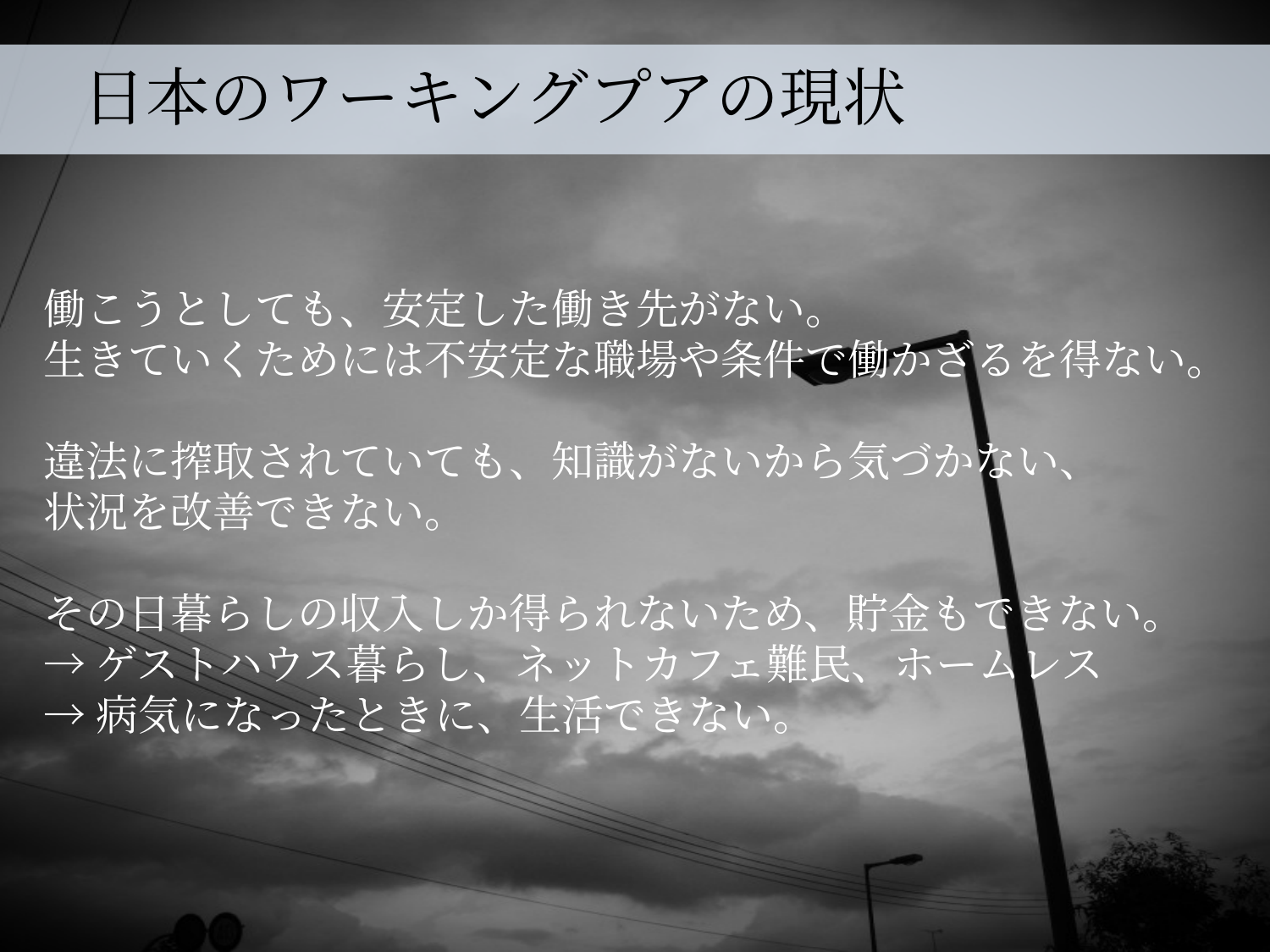

日本のワーキングプアの現状
働こうとしても、安定した働き先がない。
生きていくためには不安定な職場や条件で働かざるを得ない。

違法に搾取されていても、知識がないから気づかない、
状況を改善できない。

その日暮らしの収入しか得られないため、貯金もできない。
→ゲストハウス暮らし、ネットカフェ難民、ホームレス
→病気になったときに、生活できない。